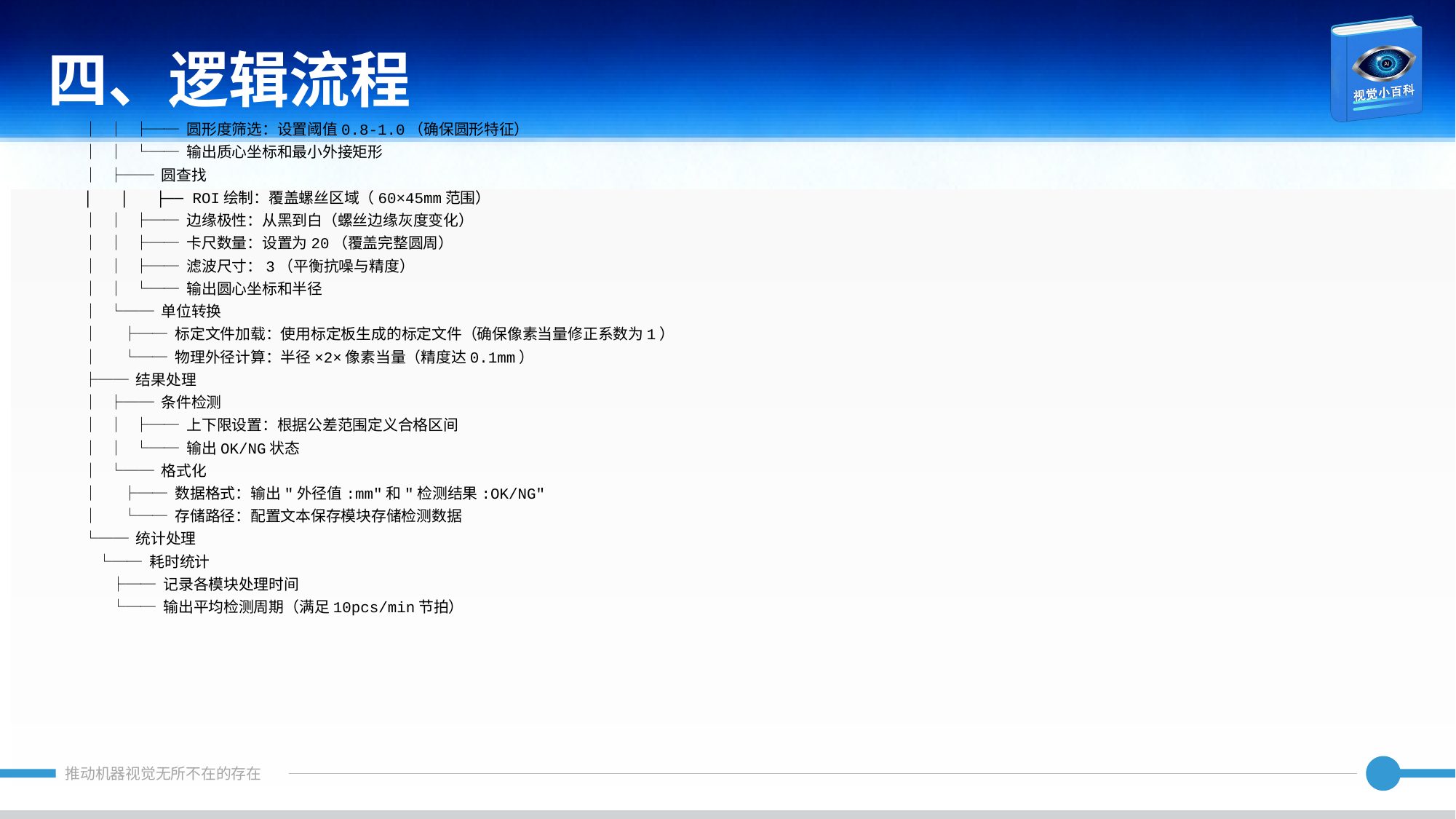

四、逻辑流程

│   │   ├── 圆形度筛选：设置阈值0.8-1.0（确保圆形特征）
│   │   └── 输出质心坐标和最小外接矩形
│   ├── 圆查找
│   │   ├── ROI绘制：覆盖螺丝区域（60×45mm范围）
│   │   ├── 边缘极性：从黑到白（螺丝边缘灰度变化）
│   │   ├── 卡尺数量：设置为20（覆盖完整圆周）
│   │   ├── 滤波尺寸：3（平衡抗噪与精度）
│   │   └── 输出圆心坐标和半径
│   └── 单位转换
│       ├── 标定文件加载：使用标定板生成的标定文件（确保像素当量修正系数为1）
│       └── 物理外径计算：半径×2×像素当量（精度达0.1mm）
├── 结果处理
│   ├── 条件检测
│   │   ├── 上下限设置：根据公差范围定义合格区间
│   │   └── 输出OK/NG状态
│   └── 格式化
│       ├── 数据格式：输出"外径值:mm"和"检测结果:OK/NG"
│       └── 存储路径：配置文本保存模块存储检测数据
└── 统计处理
    └── 耗时统计
        ├── 记录各模块处理时间
        └── 输出平均检测周期（满足10pcs/min节拍）
9